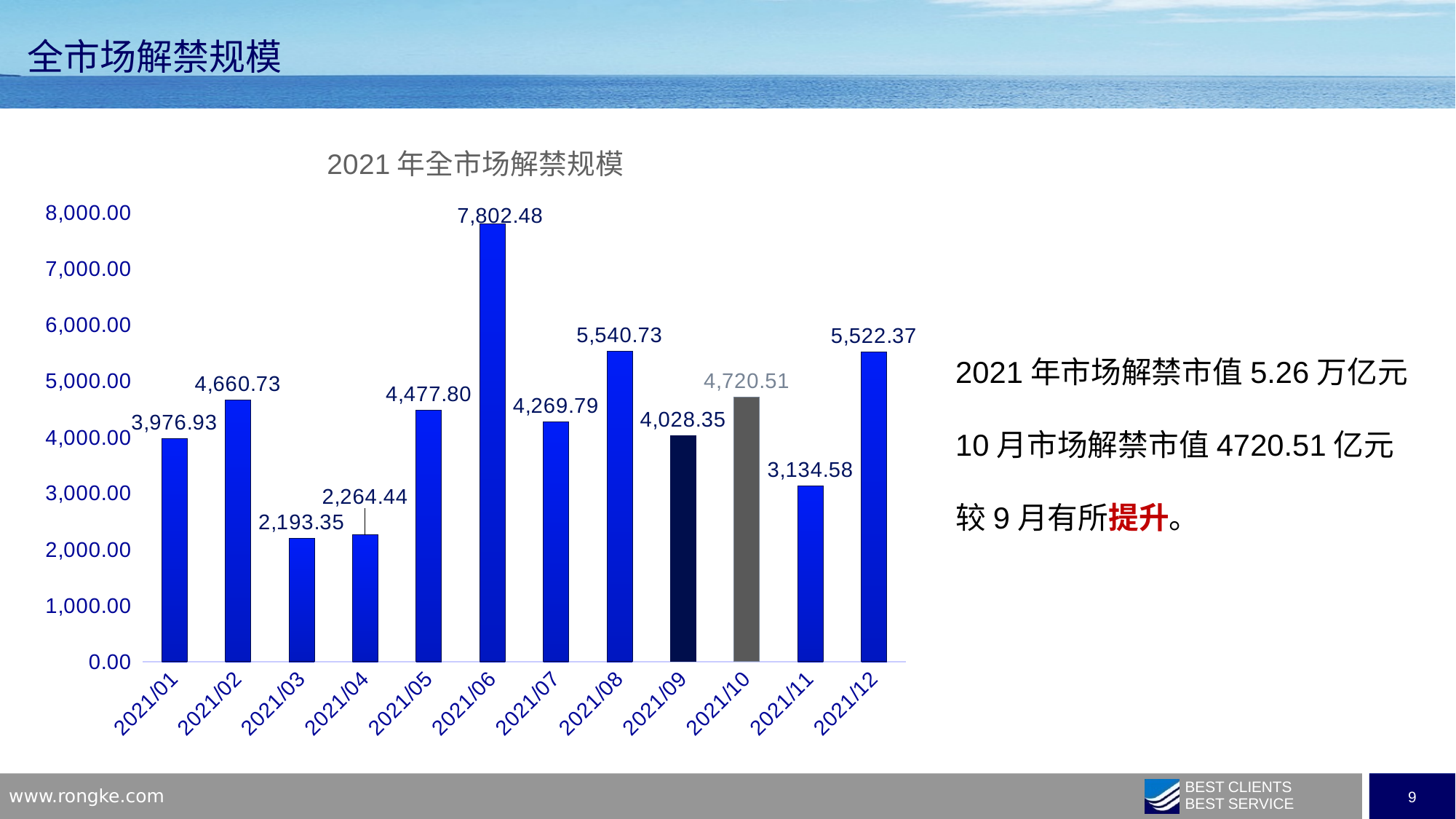

全市场解禁规模

### Chart: 2021年全市场解禁规模

| Category | 市值(亿元) |
|---|---|
| 44227 | 3976.9291071648 |
| 44255 | 4660.7305523427 |
| 44286 | 2193.3460527594 |
| 44316 | 2264.4395405477 |
| 44347 | 4477.7973892797 |
| 44377 | 7802.4817586826 |
| 44408 | 4269.7914659439 |
| 44439 | 5540.730541163001 |
| 44469 | 4028.3531796117 |
| 44500 | 4720.5056458173 |
| 44530 | 3134.5837649802 |
| 44561 | 5522.3651609069 |
2021年市场解禁市值5.26万亿元
10月市场解禁市值4720.51亿元
较9月有所提升。